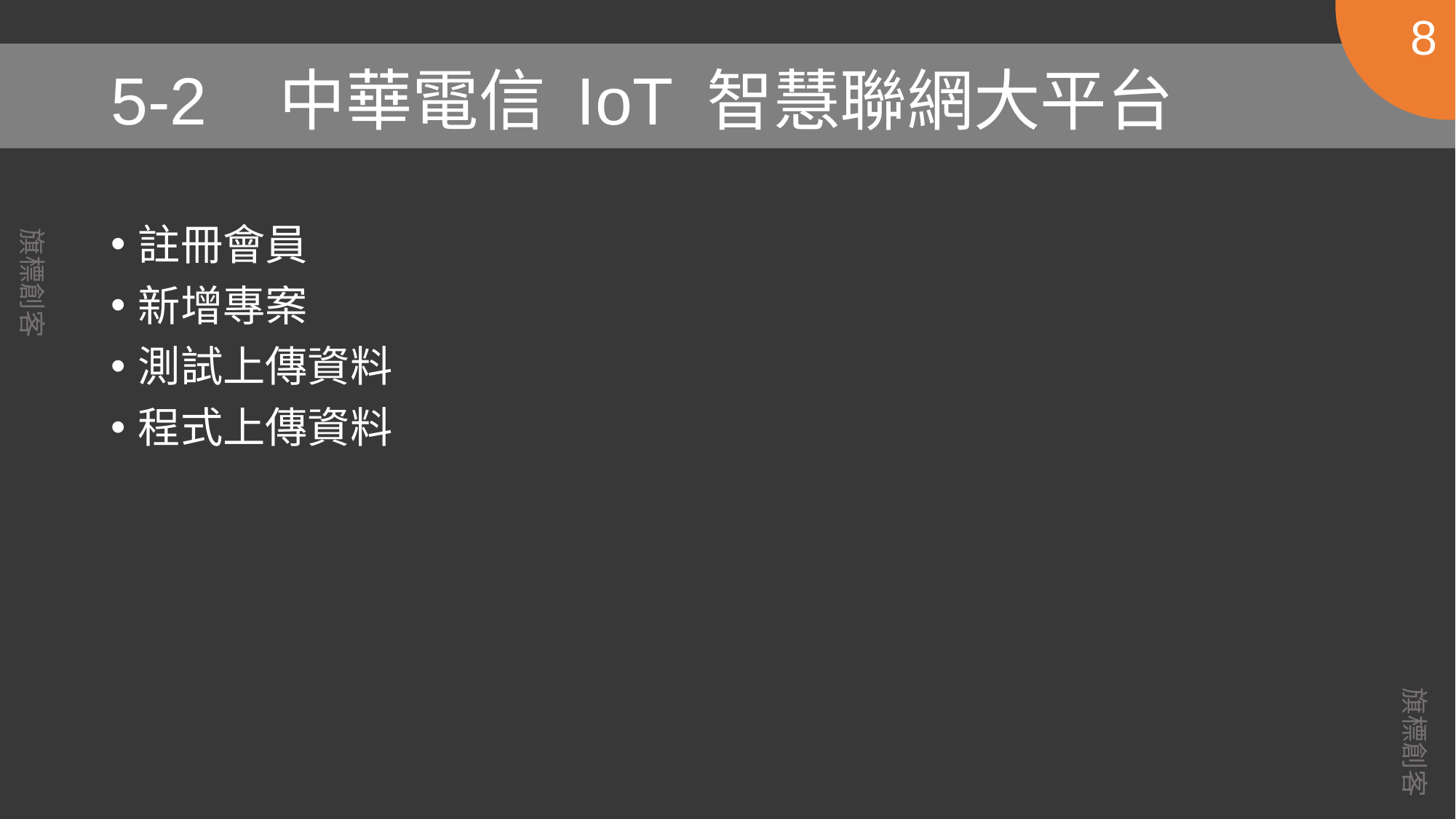

8
# 5-2   中華電信 IoT 智慧聯網大平台
註冊會員
新增專案
測試上傳資料
程式上傳資料